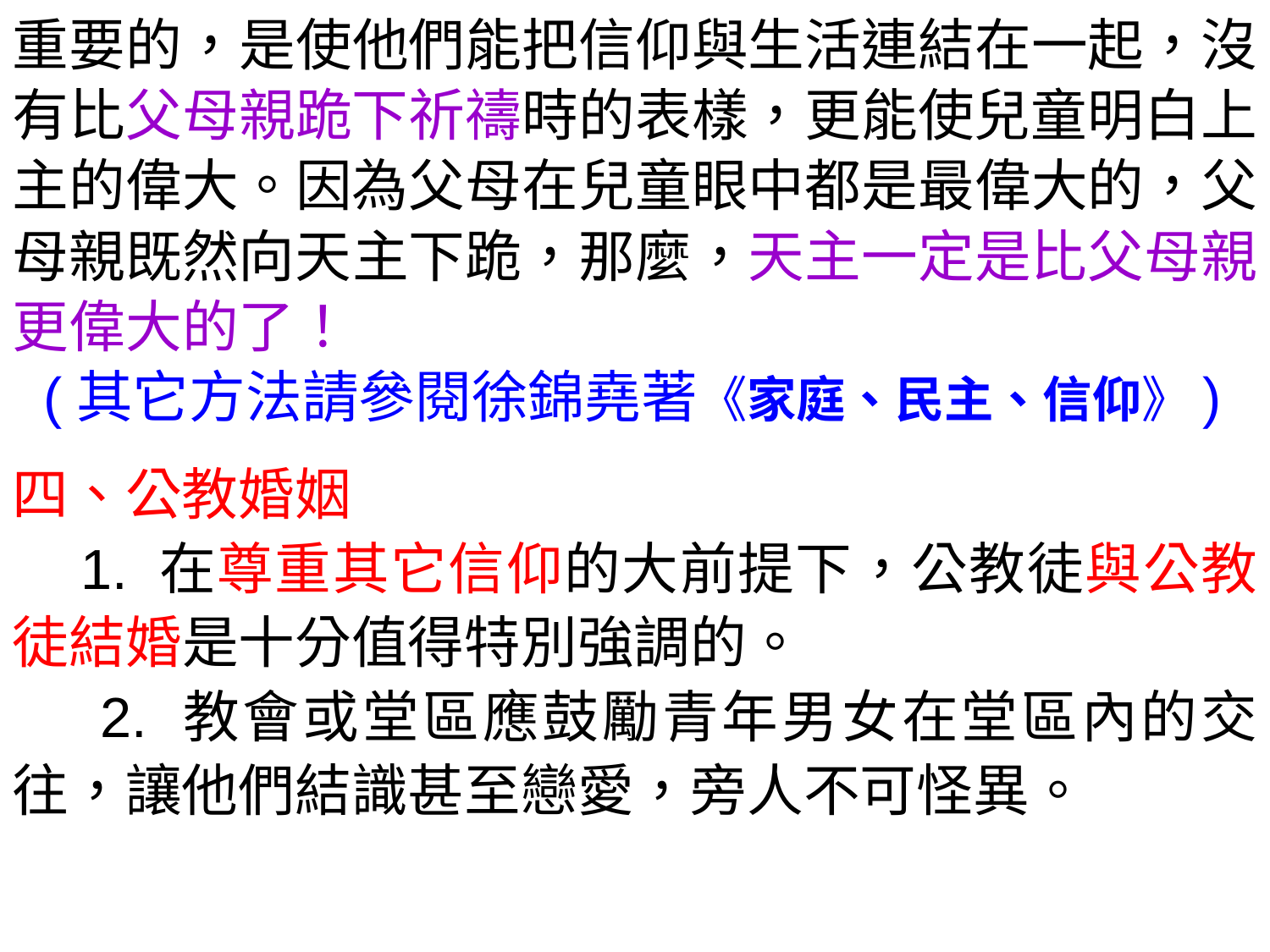

重要的，是使他們能把信仰與生活連結在一起，沒有比父母親跪下祈禱時的表樣，更能使兒童明白上主的偉大。因為父母在兒童眼中都是最偉大的，父母親既然向天主下跪，那麼，天主一定是比父母親更偉大的了！
  (其它方法請參閱徐錦堯著《家庭、民主、信仰》)
四、公教婚姻
    1. 在尊重其它信仰的大前提下，公教徒與公教徒結婚是十分值得特別強調的。
     2. 教會或堂區應鼓勵青年男女在堂區內的交往，讓他們結識甚至戀愛，旁人不可怪異。